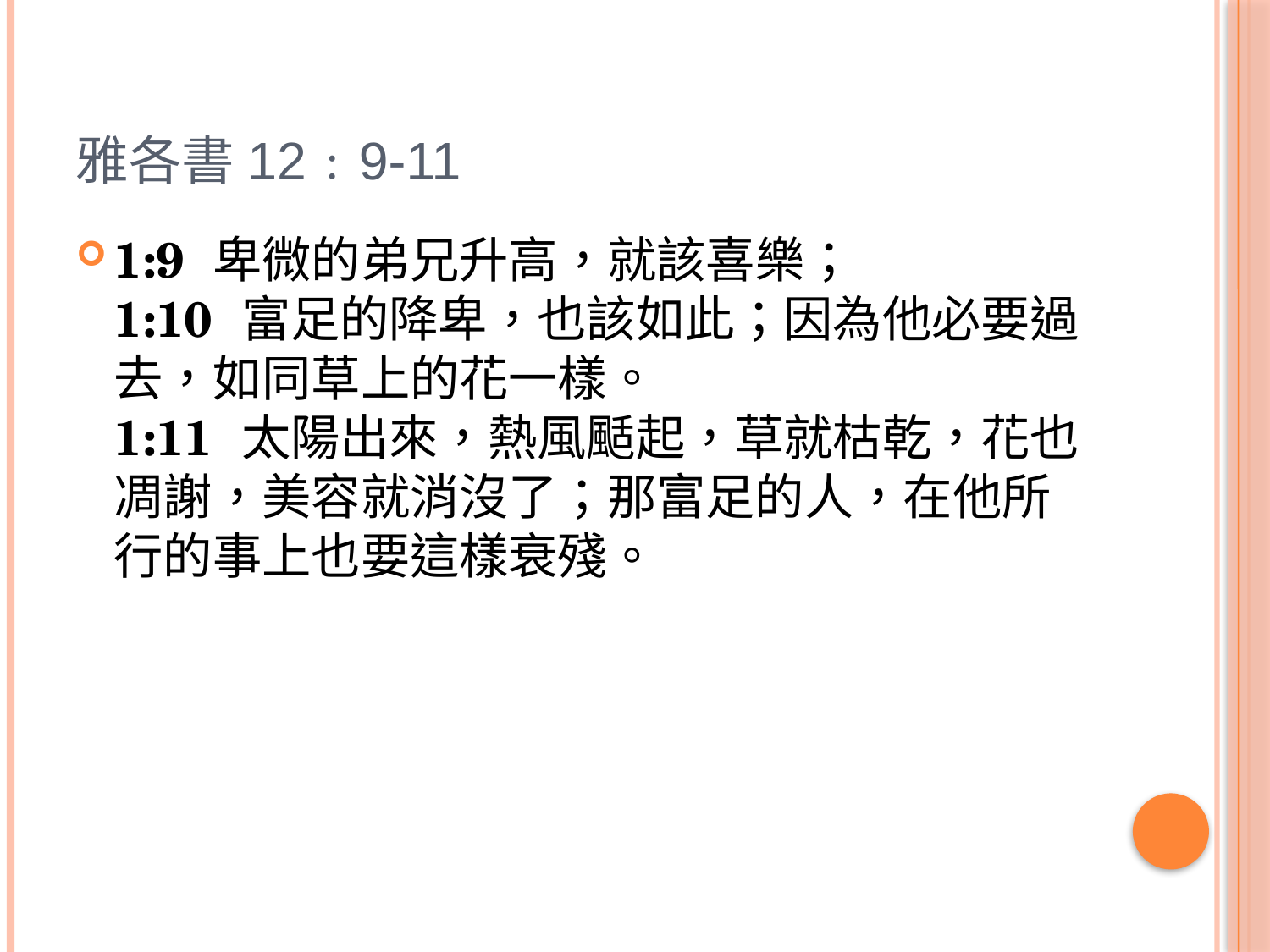

# 雅各書12﹕9-11
1:9 卑微的弟兄升高，就該喜樂；
1:10 富足的降卑，也該如此；因為他必要過去，如同草上的花一樣。
1:11 太陽出來，熱風颳起，草就枯乾，花也凋謝，美容就消沒了；那富足的人，在他所行的事上也要這樣衰殘。